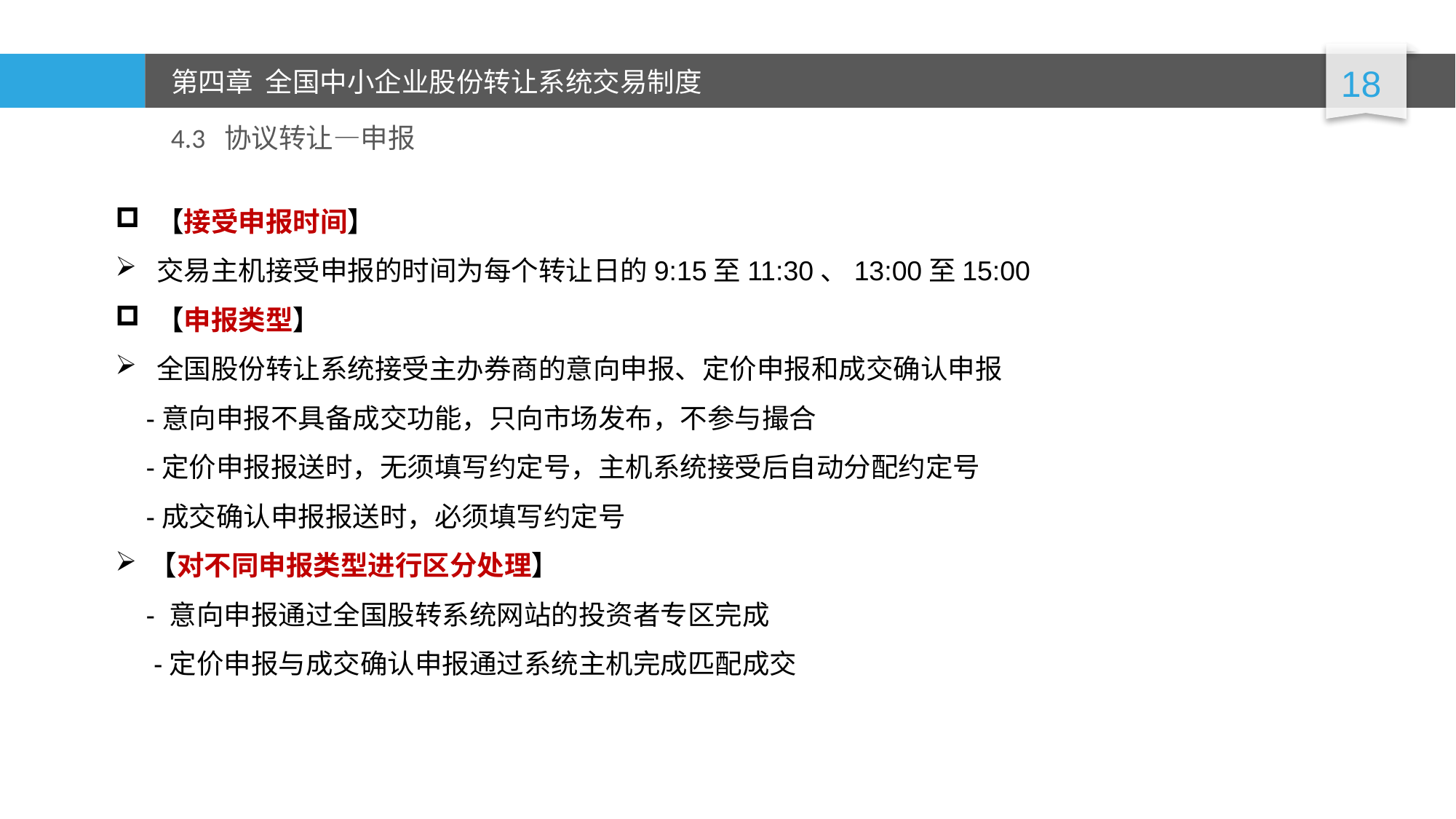

4.3  协议转让—申报
【接受申报时间】
交易主机接受申报的时间为每个转让日的9:15至11:30、13:00至15:00
【申报类型】
全国股份转让系统接受主办券商的意向申报、定价申报和成交确认申报
    -意向申报不具备成交功能，只向市场发布，不参与撮合
    -定价申报报送时，无须填写约定号，主机系统接受后自动分配约定号
    -成交确认申报报送时，必须填写约定号
【对不同申报类型进行区分处理】
    - 意向申报通过全国股转系统网站的投资者专区完成
     -定价申报与成交确认申报通过系统主机完成匹配成交